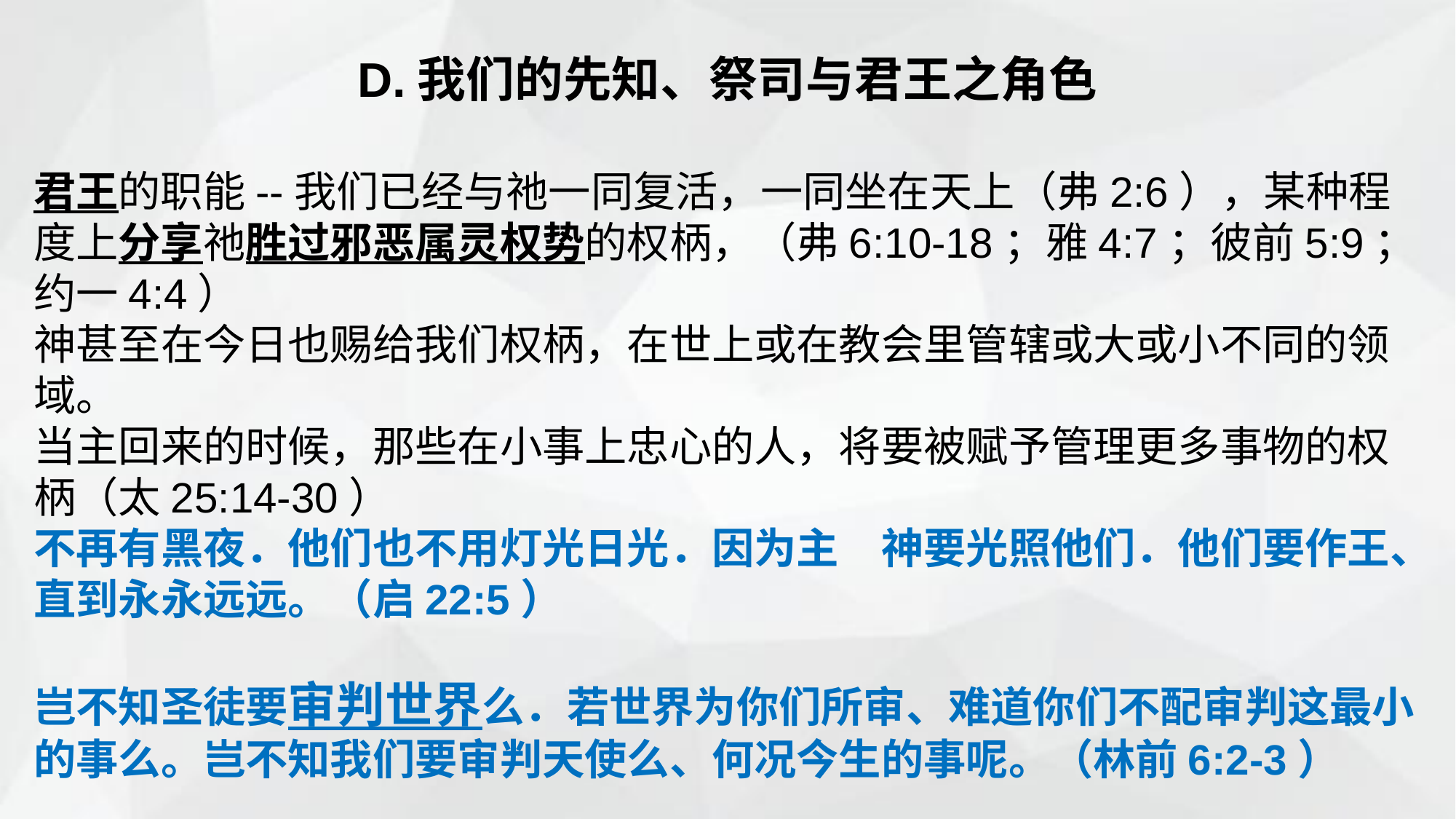

D.我们的先知、祭司与君王之角色

君王的职能--我们已经与祂一同复活，一同坐在天上（弗2:6），某种程度上分享祂胜过邪恶属灵权势的权柄，（弗6:10-18；雅4:7；彼前5:9；约一4:4）
神甚至在今日也赐给我们权柄，在世上或在教会里管辖或大或小不同的领域。
当主回来的时候，那些在小事上忠心的人，将要被赋予管理更多事物的权柄（太25:14-30）
不再有黑夜．他们也不用灯光日光．因为主　神要光照他们．他们要作王、直到永永远远。（启22:5）

岂不知圣徒要审判世界么．若世界为你们所审、难道你们不配审判这最小的事么。岂不知我们要审判天使么、何况今生的事呢。（林前6:2-3）

19